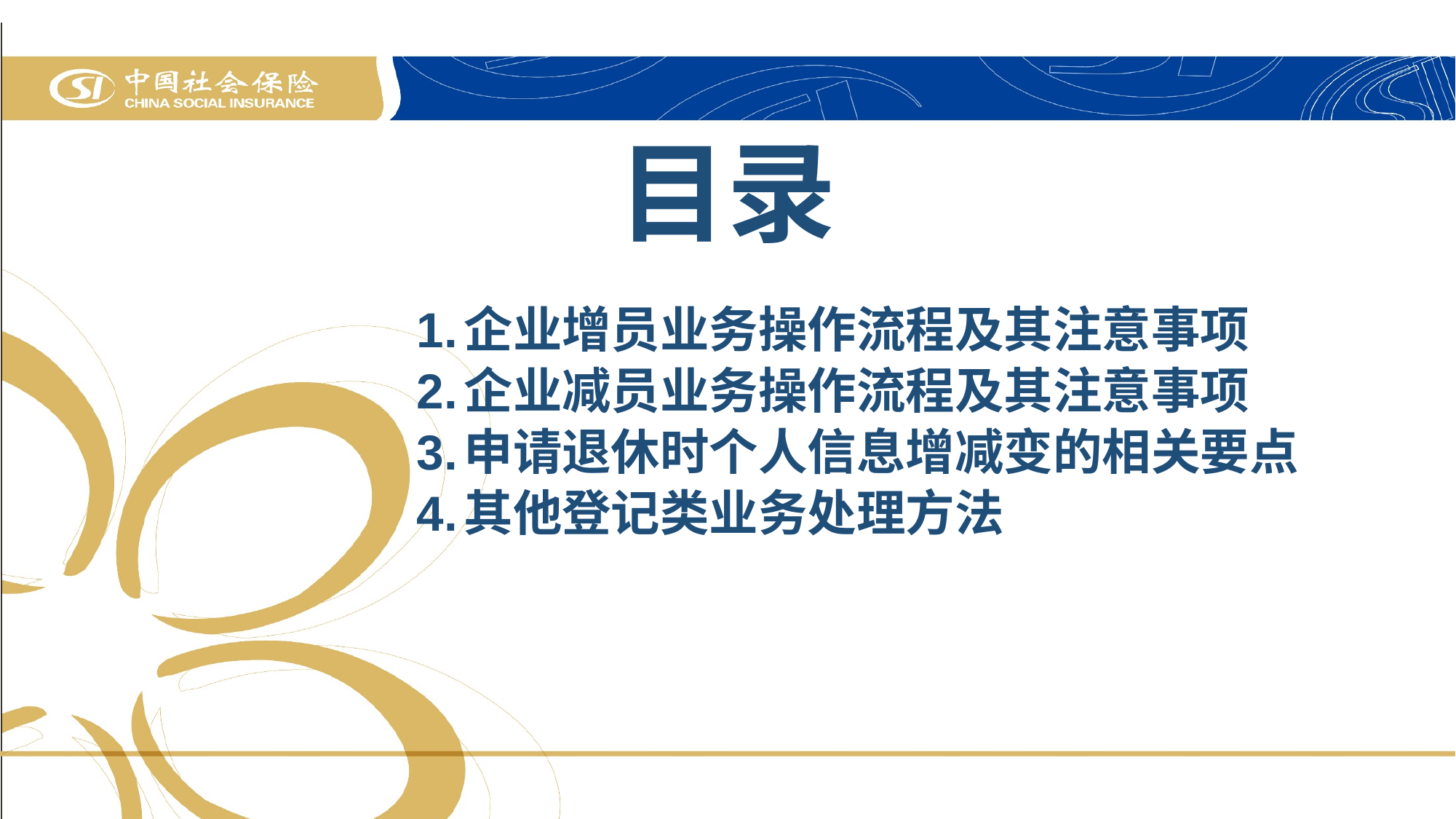

# 目录
1.企业增员业务操作流程及其注意事项
2.企业减员业务操作流程及其注意事项
3.申请退休时个人信息增减变的相关要点
4.其他登记类业务处理方法